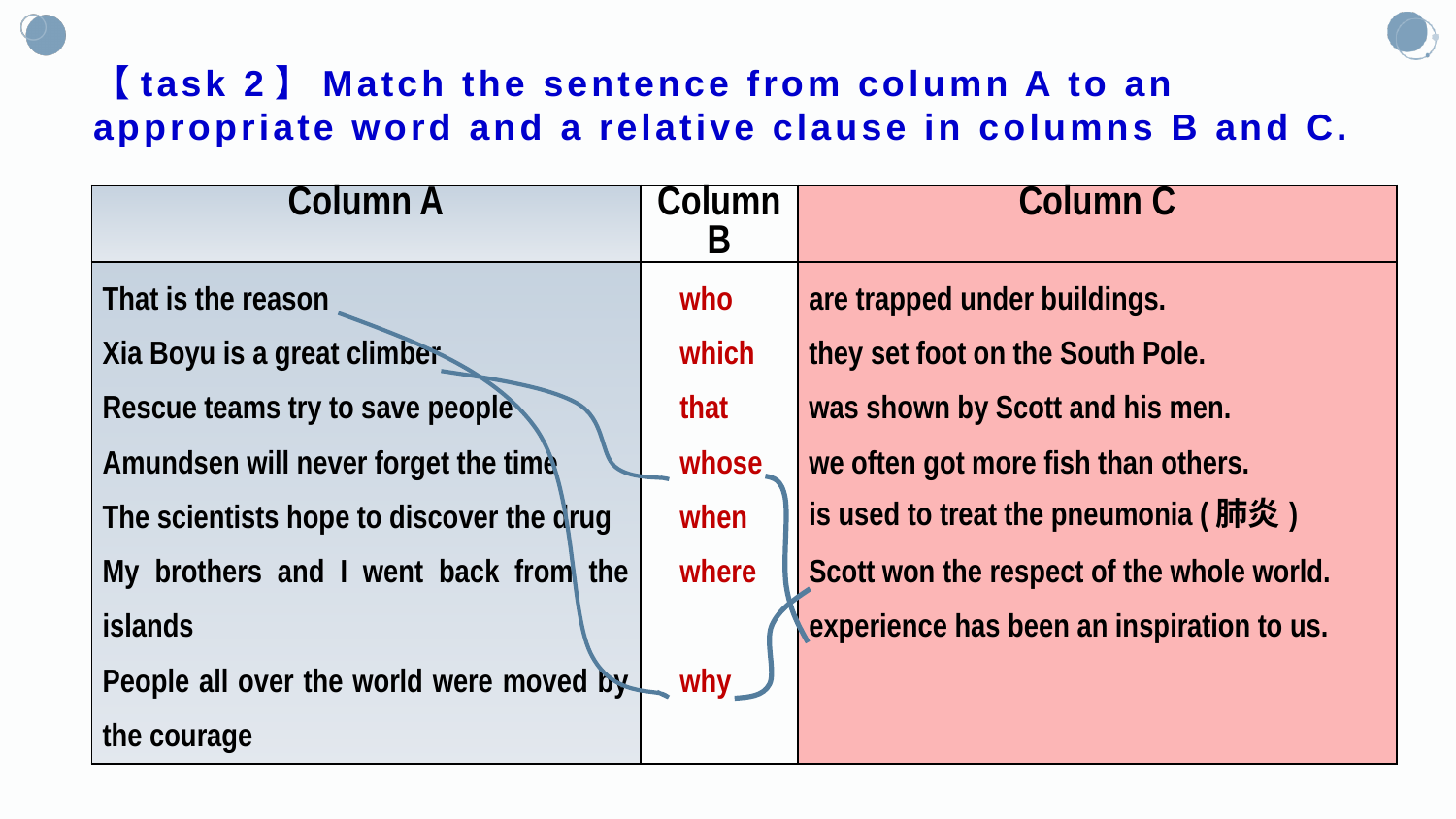

# 【task 2】Match the sentence from column A to an appropriate word and a relative clause in columns B and C.
| Column A | Column B | Column C |
| --- | --- | --- |
| That is the reason Xia Boyu is a great climber Rescue teams try to save people Amundsen will never forget the time The scientists hope to discover the drug My brothers and I went back from the islands People all over the world were moved by the courage | who which that whose when where why | are trapped under buildings. they set foot on the South Pole. was shown by Scott and his men. we often got more fish than others. is used to treat the pneumonia (肺炎) Scott won the respect of the whole world. experience has been an inspiration to us. |